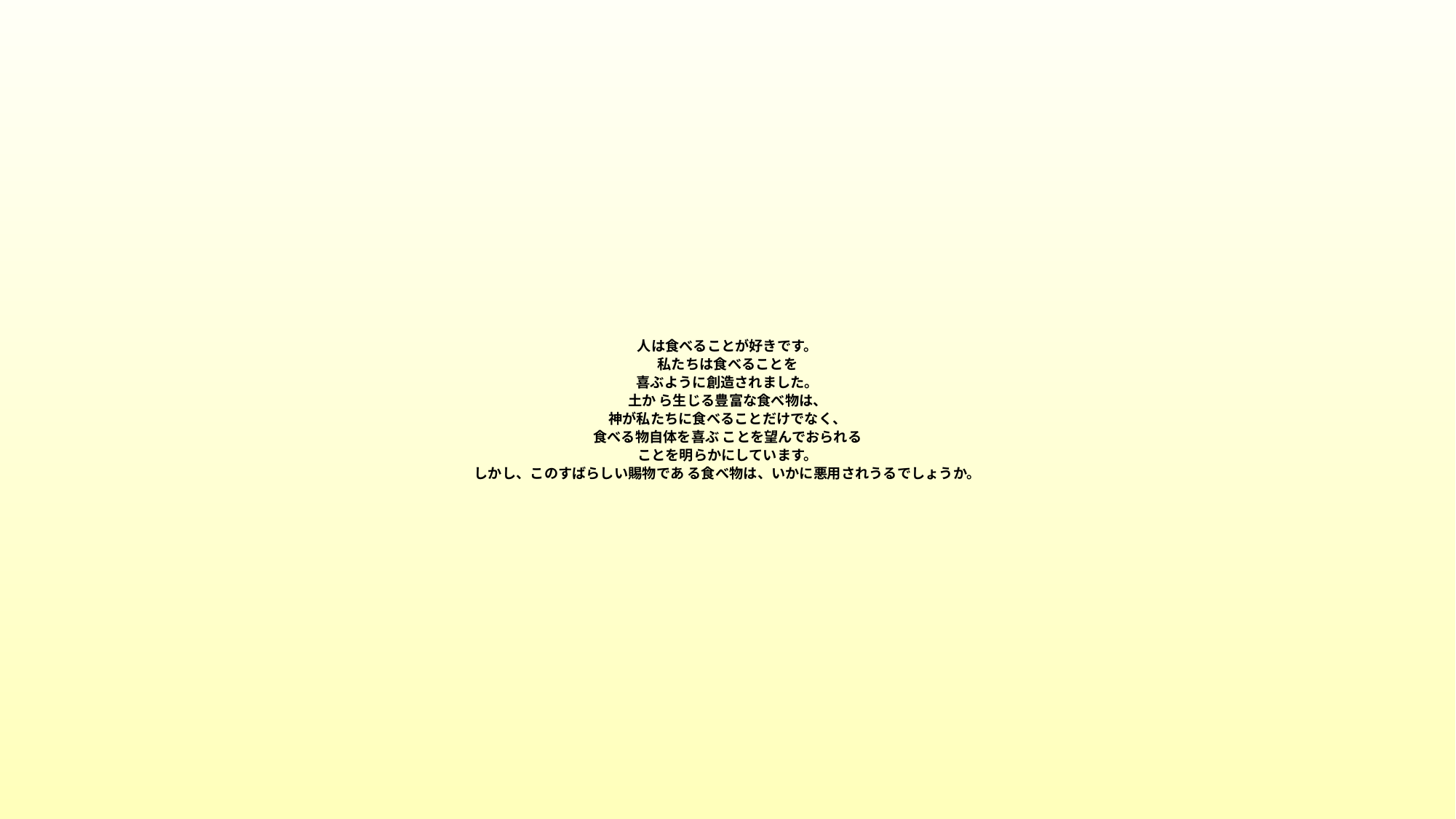

# 人は食べることが好きです。 私たちは食べることを 喜ぶように創造されました。 土か ら生じる豊富な食べ物は、 神が私たちに食べることだけでなく、 食べる物自体を喜ぶ ことを望んでおられる ことを明らかにしています。 しかし、このすばらしい賜物であ る食べ物は、いかに悪用されうるでしょうか。